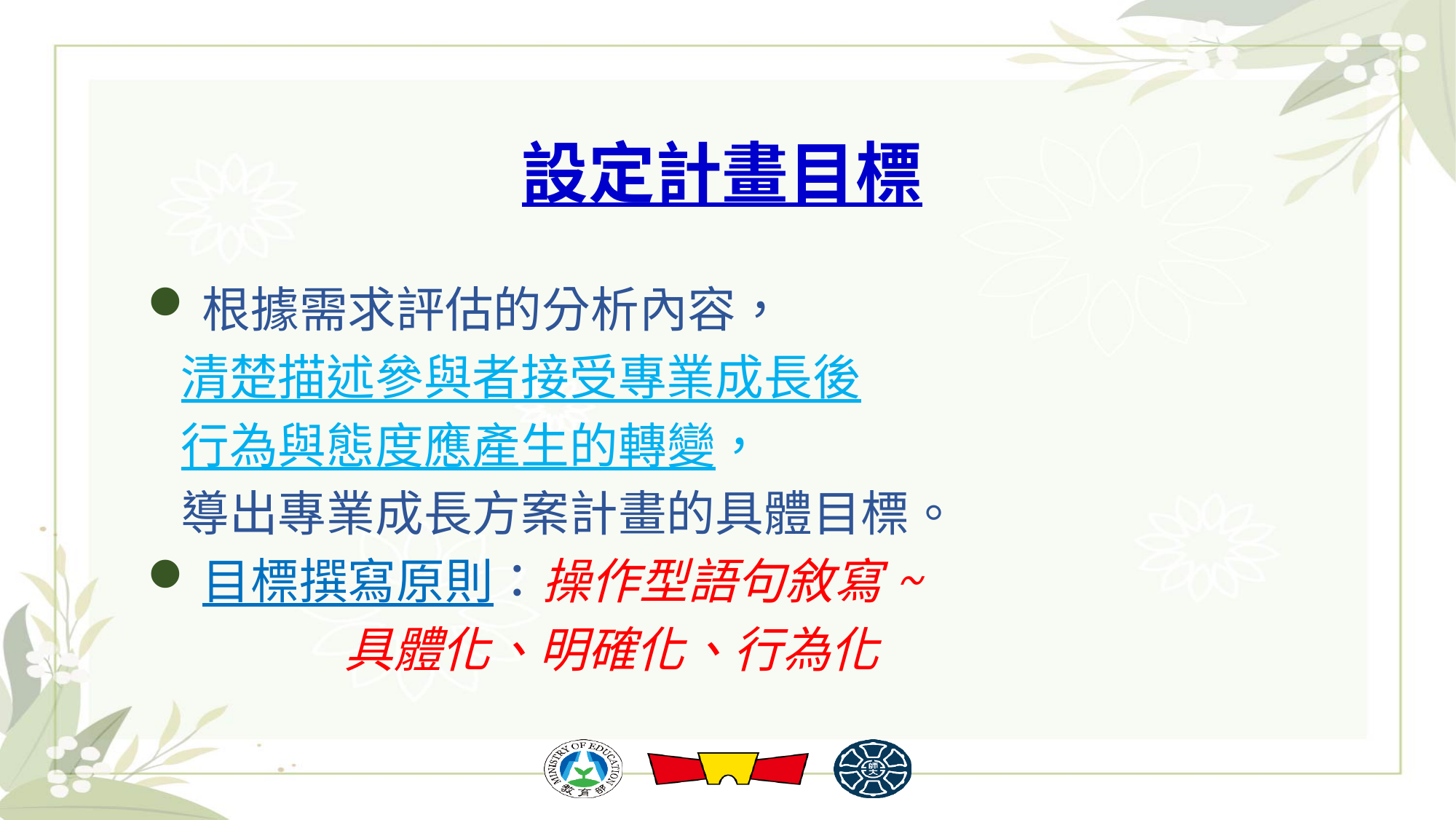

# 設定計畫目標
根據需求評估的分析內容，
  清楚描述參與者接受專業成長後
  行為與態度應產生的轉變，
  導出專業成長方案計畫的具體目標。
目標撰寫原則：操作型語句敘寫~
                 具體化、明確化、行為化